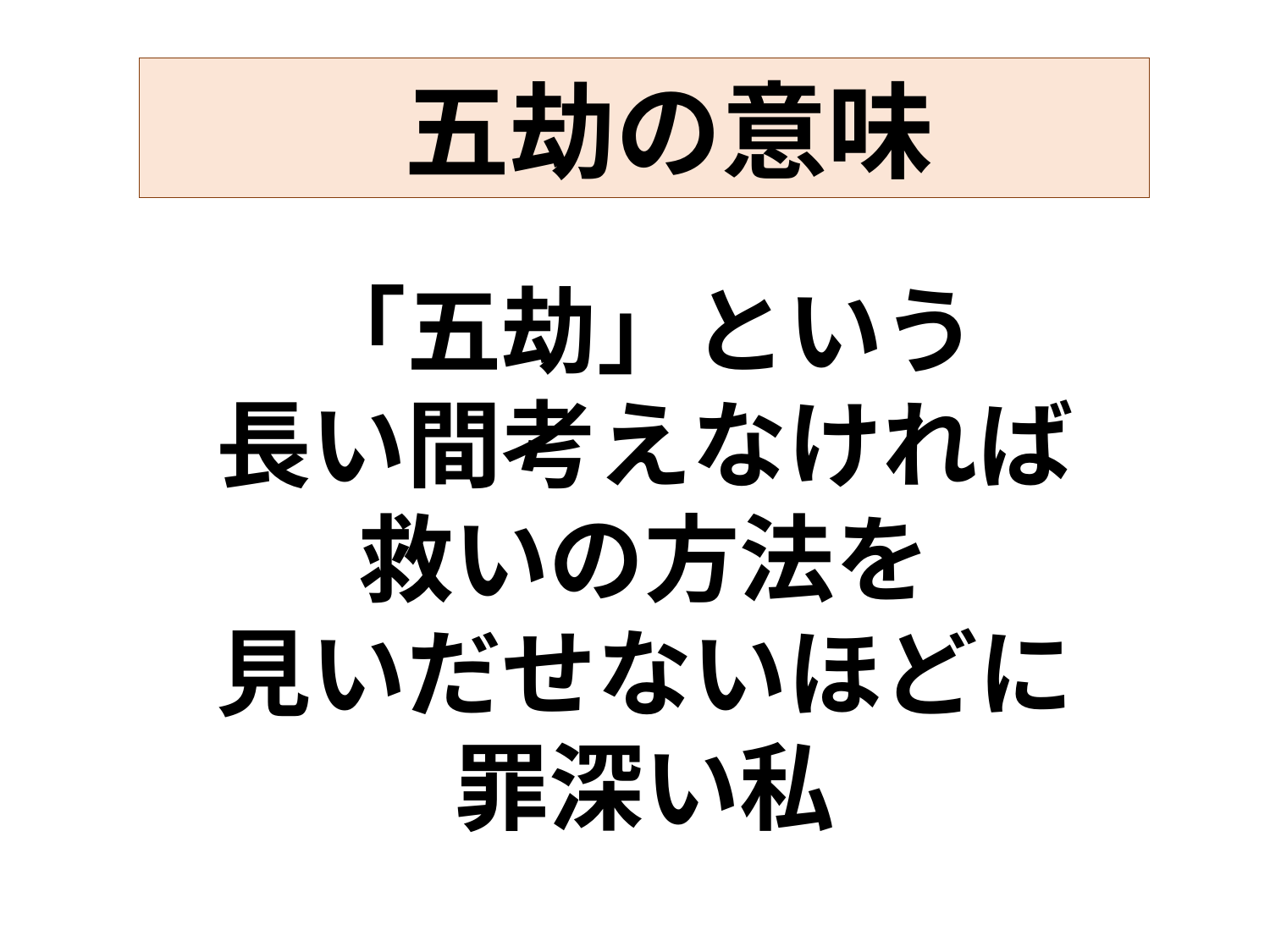

五劫の意味
「五劫」という
長い間考えなければ
救いの方法を
見いだせないほどに
罪深い私